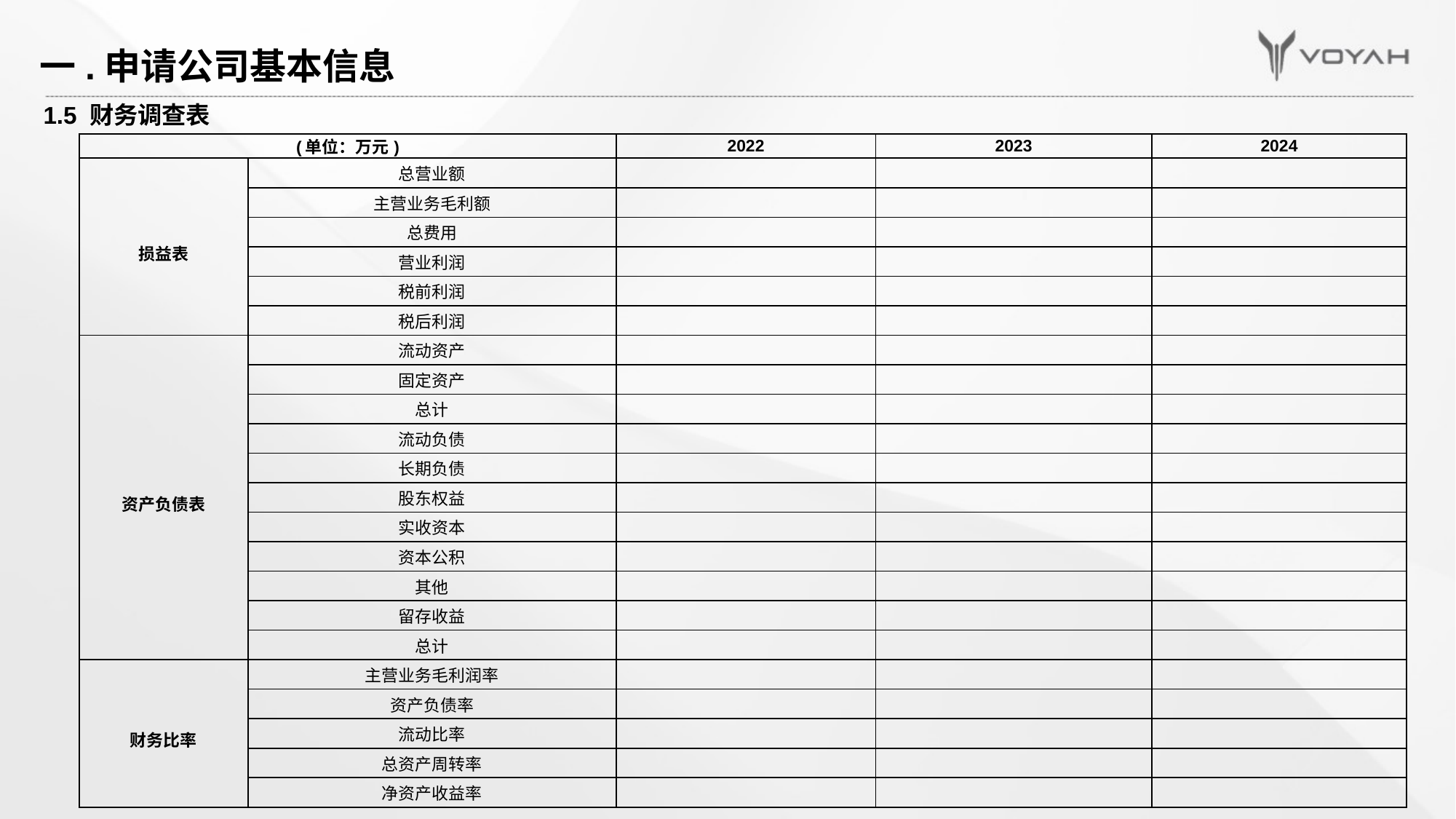

# 一.申请公司基本信息
1.5 财务调查表
| (单位：万元) |  | 2022 | 2023 | 2024 |
| --- | --- | --- | --- | --- |
| 损益表 | 总营业额 |  |  |  |
|  | 主营业务毛利额 |  |  |  |
|  | 总费用 |  |  |  |
|  | 营业利润 |  |  |  |
|  | 税前利润 |  |  |  |
|  | 税后利润 |  |  |  |
| 资产负债表 | 流动资产 |  |  |  |
|  | 固定资产 |  |  |  |
|  | 总计 |  |  |  |
|  | 流动负债 |  |  |  |
|  | 长期负债 |  |  |  |
|  | 股东权益 |  |  |  |
|  | 实收资本 |  |  |  |
|  | 资本公积 |  |  |  |
|  | 其他 |  |  |  |
|  | 留存收益 |  |  |  |
|  | 总计 |  |  |  |
| 财务比率 | 主营业务毛利润率 |  |  |  |
|  | 资产负债率 |  |  |  |
|  | 流动比率 |  |  |  |
|  | 总资产周转率 |  |  |  |
|  | 净资产收益率 |  |  |  |